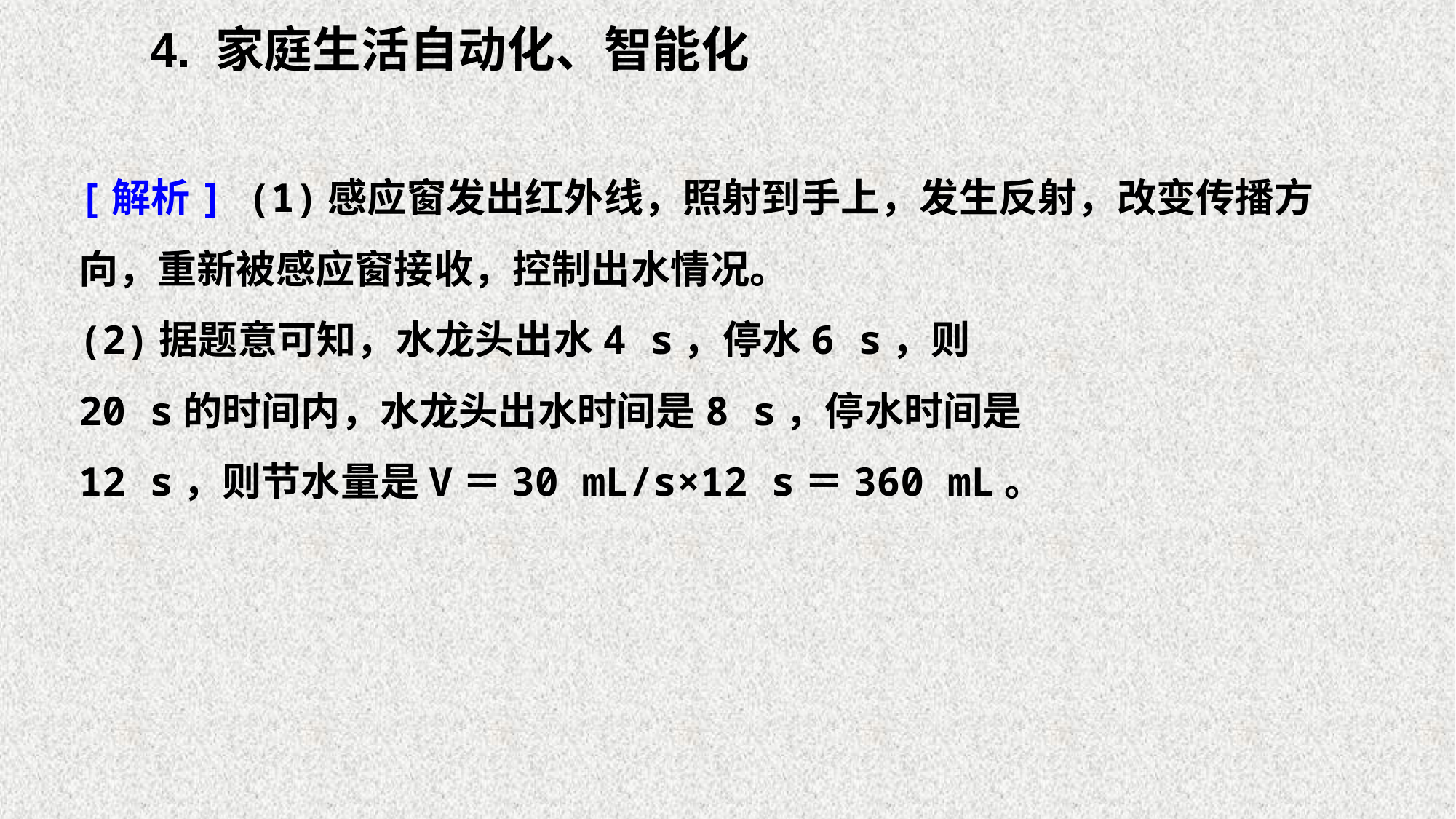

4. 家庭生活自动化、智能化
[解析] (1)感应窗发出红外线，照射到手上，发生反射，改变传播方向，重新被感应窗接收，控制出水情况。
(2)据题意可知，水龙头出水4 s，停水6 s，则
20 s的时间内，水龙头出水时间是8 s，停水时间是
12 s，则节水量是V＝30 mL/s×12 s＝360 mL。